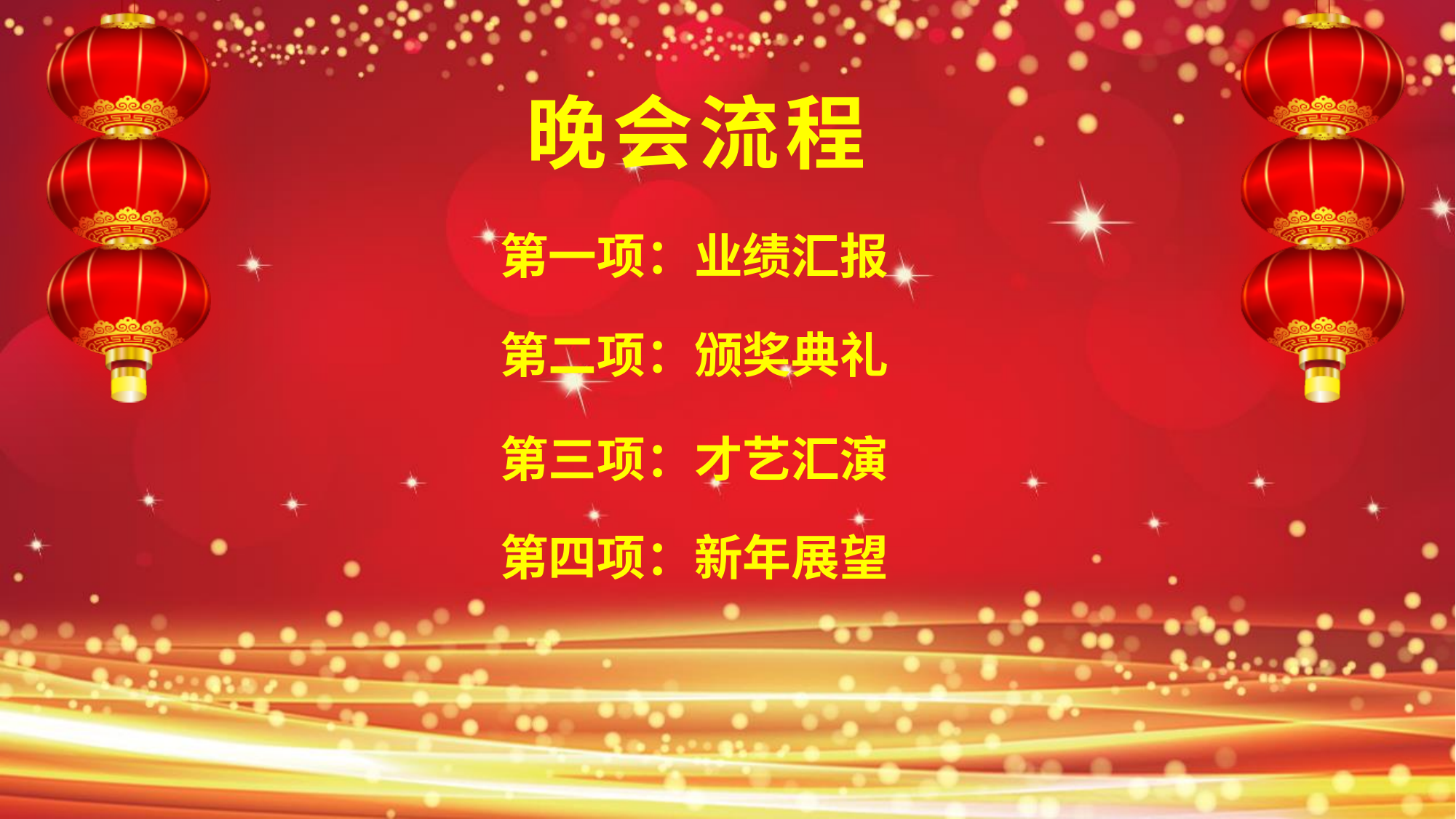

晚会流程
第一项：业绩汇报
第二项：颁奖典礼
第三项：才艺汇演
第四项：新年展望